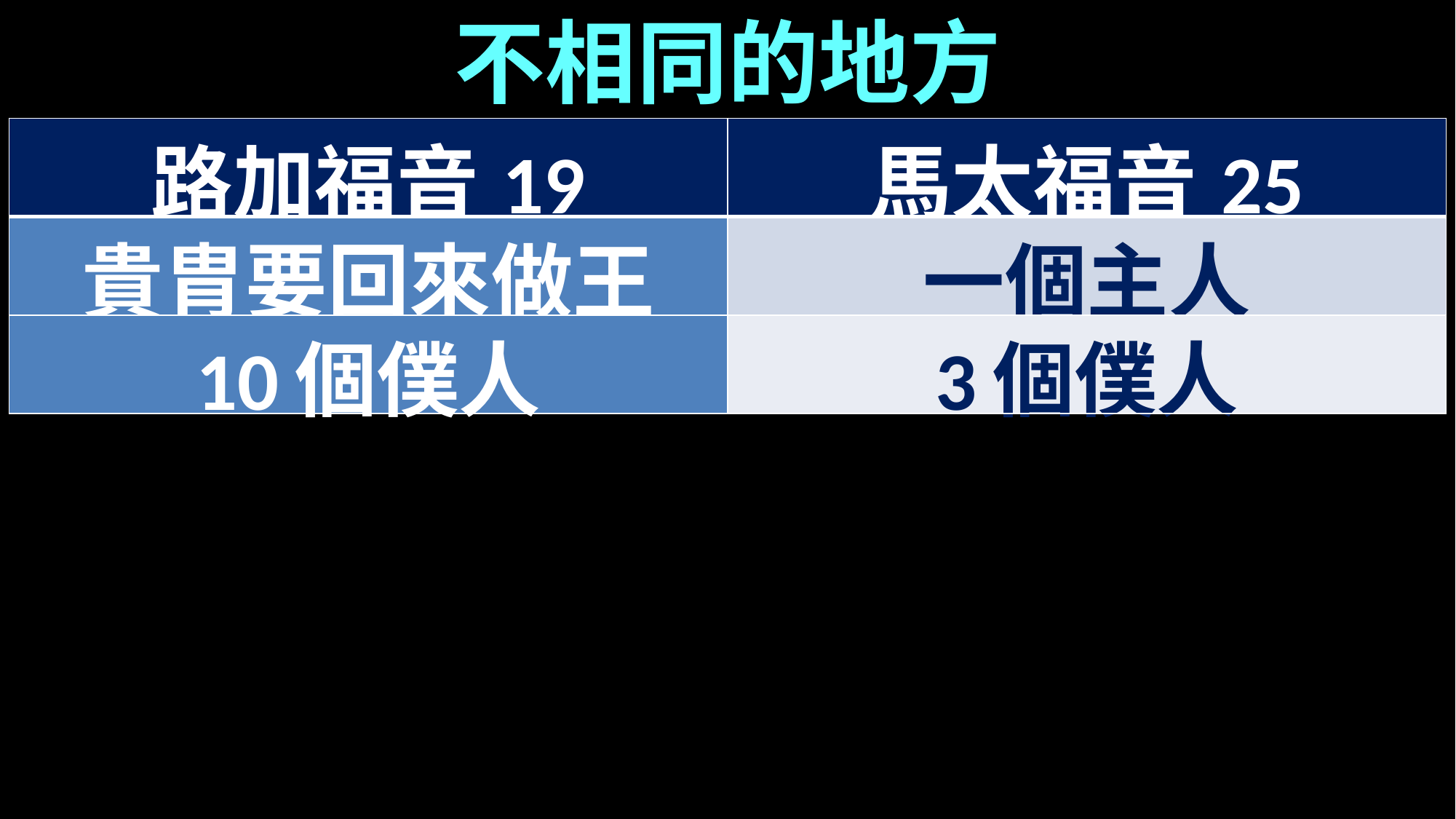

不相同的地方
| 路加福音19 | 馬太福音25 |
| --- | --- |
| 貴胄要回來做王 | 一個主人 |
| 10個僕人 | 3個僕人 |